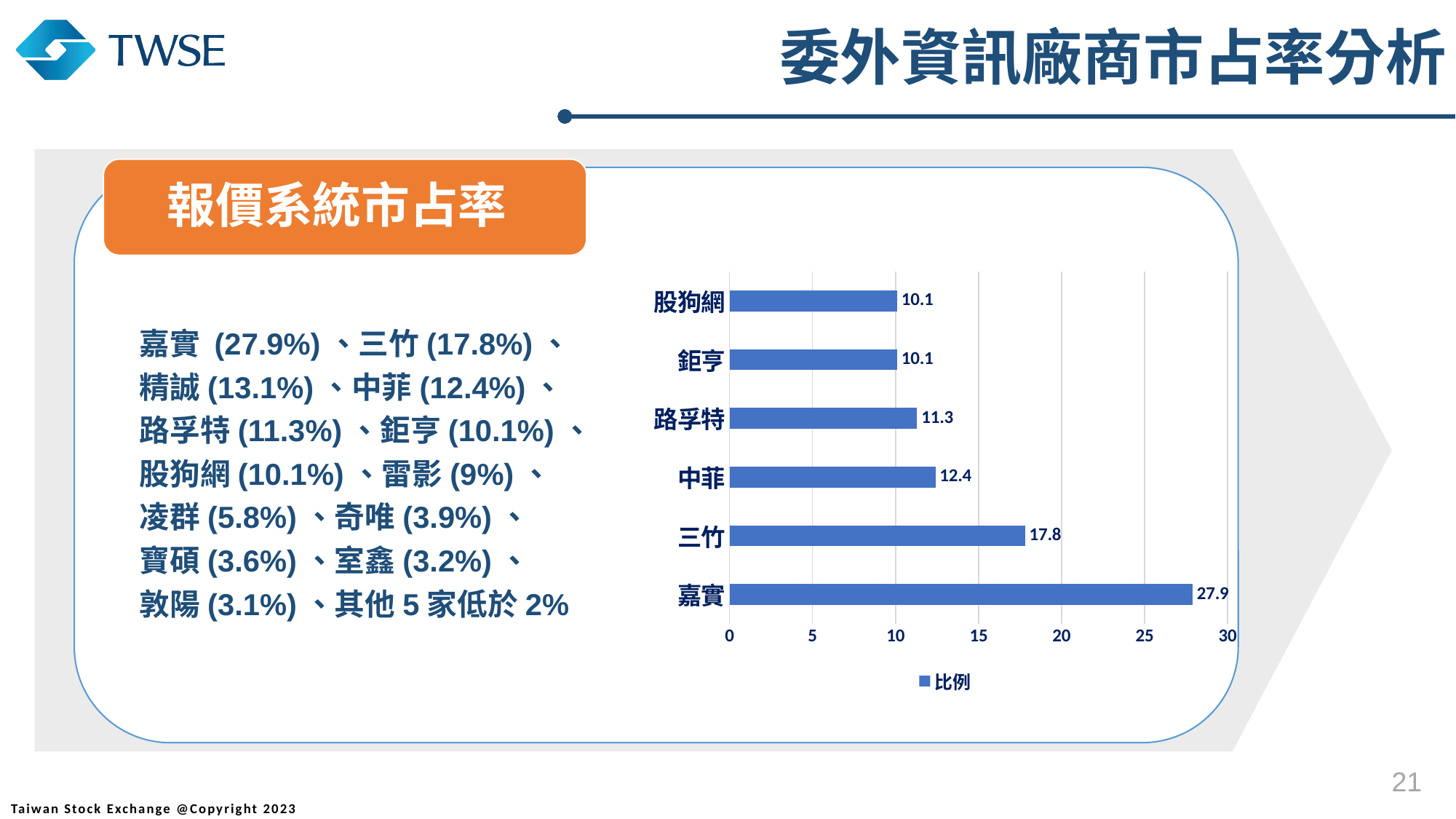

委外資訊廠商市占率分析

報價系統市占率

嘉實 (27.9%)、三竹(17.8%)、
精誠(13.1%)、中菲(12.4%)、
路孚特(11.3%)、鉅亨(10.1%)、
股狗網(10.1%)、雷影(9%)、
凌群(5.8%)、奇唯(3.9%)、
寶碩(3.6%)、室鑫(3.2%)、
敦陽(3.1%)、其他5家低於2%

### Chart

| Category | 比例 |
|---|---|
| 嘉實 | 27.9 |
| 三竹 | 17.8 |
| 中菲 | 12.4 |
| 路孚特 | 11.3 |
| 鉅亨 | 10.1 |
| 股狗網 | 10.1 |
21